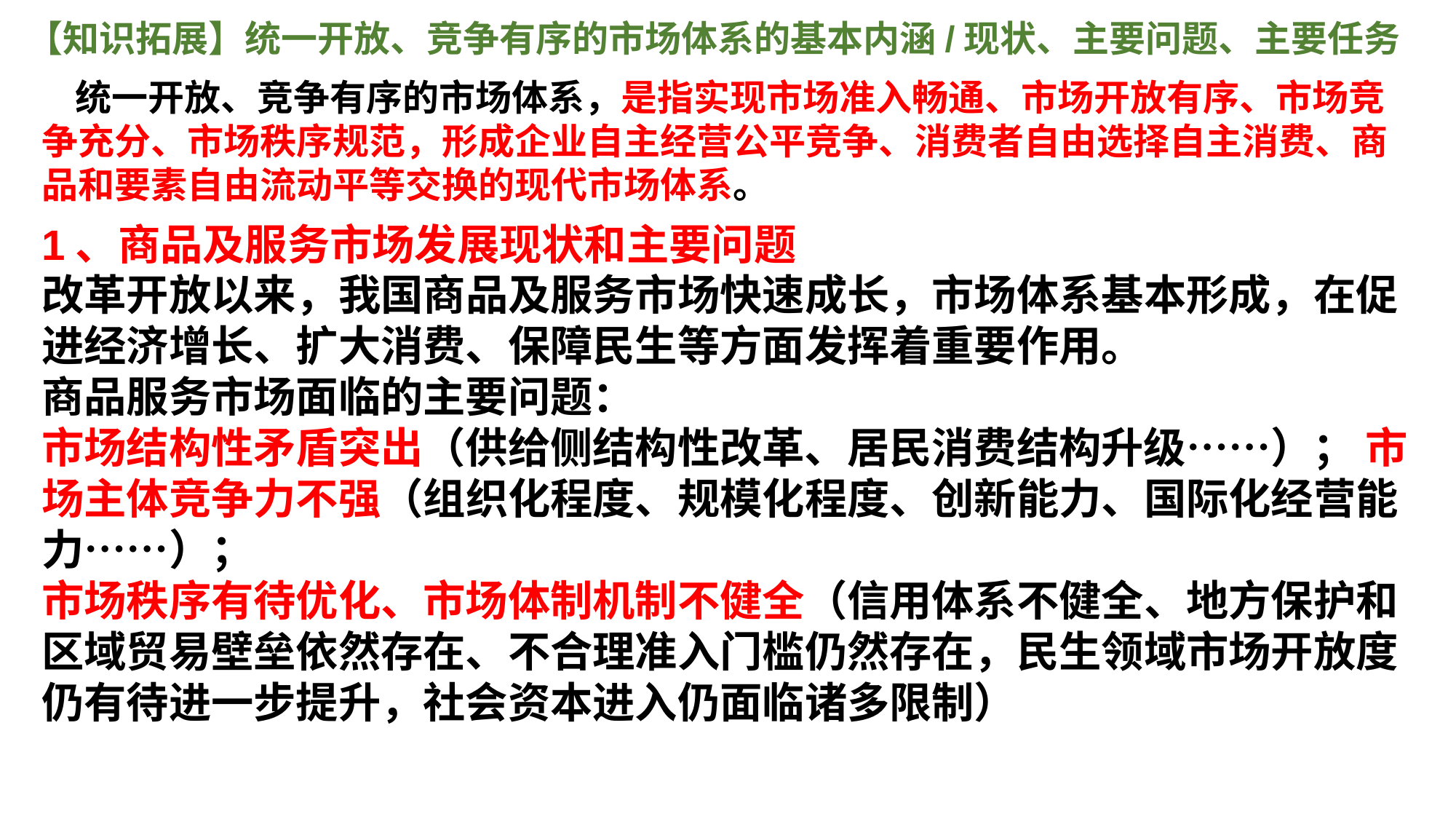

【知识拓展】统一开放、竞争有序的市场体系的基本内涵/现状、主要问题、主要任务
   统一开放、竞争有序的市场体系，是指实现市场准入畅通、市场开放有序、市场竞争充分、市场秩序规范，形成企业自主经营公平竞争、消费者自由选择自主消费、商品和要素自由流动平等交换的现代市场体系。
聿见思政统编新教材教学网 www.yjsz2020.cn 原创作品
1、商品及服务市场发展现状和主要问题
改革开放以来，我国商品及服务市场快速成长，市场体系基本形成，在促进经济增长、扩大消费、保障民生等方面发挥着重要作用。
商品服务市场面临的主要问题：
市场结构性矛盾突出（供给侧结构性改革、居民消费结构升级……）； 市场主体竞争力不强（组织化程度、规模化程度、创新能力、国际化经营能力……）；
市场秩序有待优化、市场体制机制不健全（信用体系不健全、地方保护和区域贸易壁垒依然存在、不合理准入门槛仍然存在，民生领域市场开放度仍有待进一步提升，社会资本进入仍面临诸多限制）